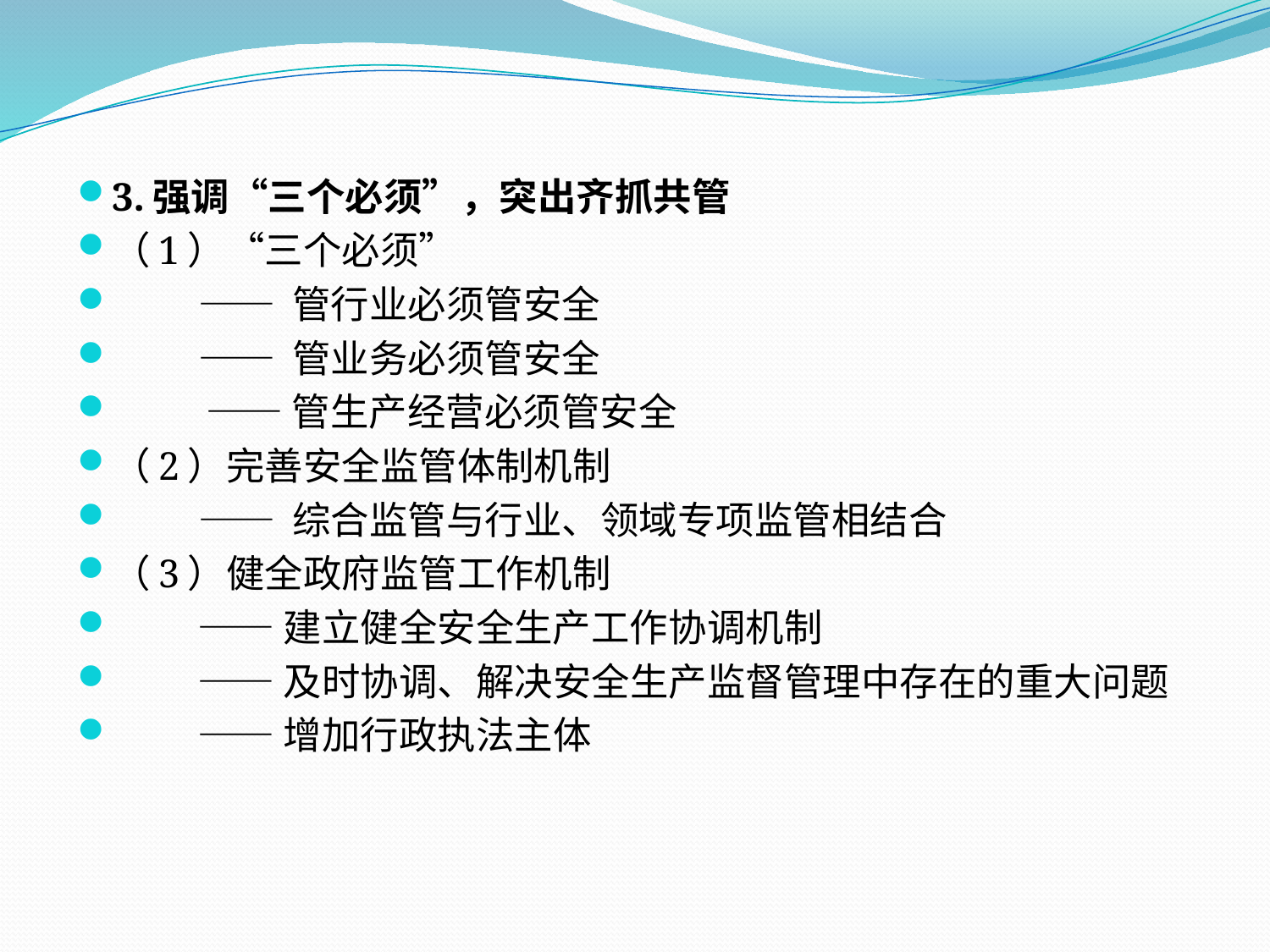

3.强调“三个必须”，突出齐抓共管
（1）“三个必须”
          —— 管行业必须管安全
          —— 管业务必须管安全
　　  —— 管生产经营必须管安全
（2）完善安全监管体制机制
          —— 综合监管与行业、领域专项监管相结合
（3）健全政府监管工作机制
　　 —— 建立健全安全生产工作协调机制
　　 —— 及时协调、解决安全生产监督管理中存在的重大问题
　　 —— 增加行政执法主体